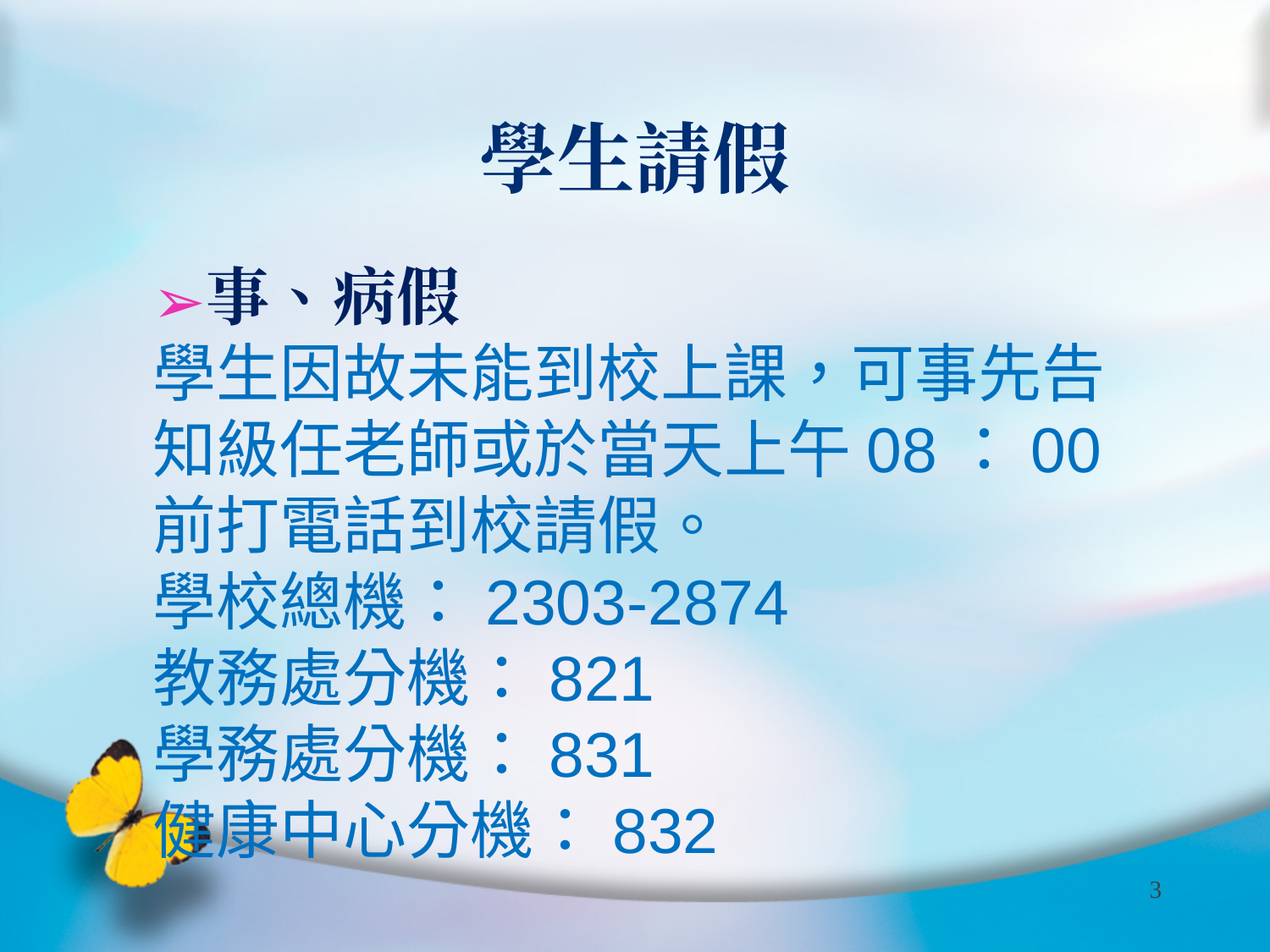

# 學生請假
事、病假
學生因故未能到校上課，可事先告知級任老師或於當天上午08：00前打電話到校請假。
學校總機：2303-2874
教務處分機：821
學務處分機：831
健康中心分機：832
3